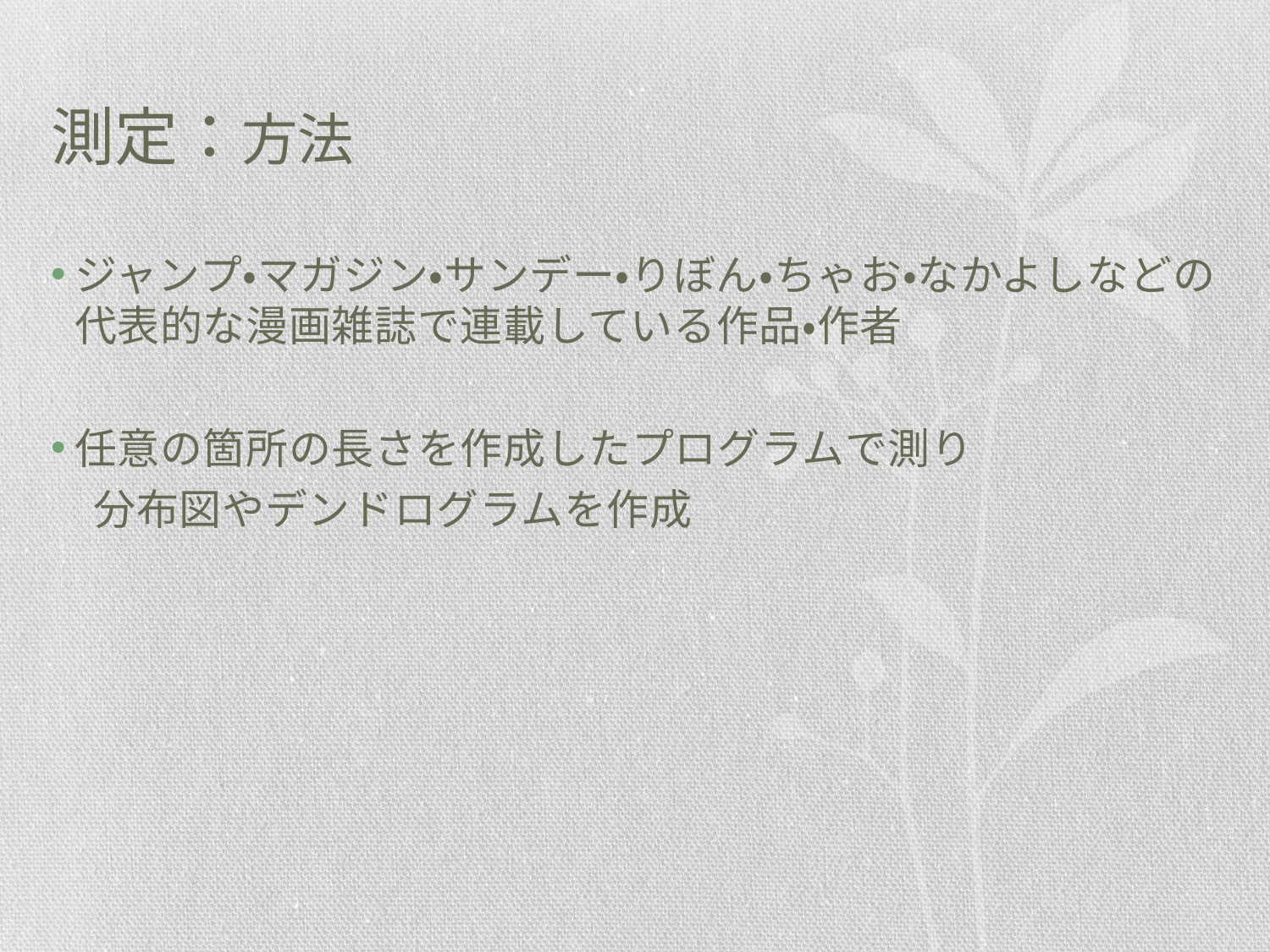

# 測定：方法

ジャンプ・マガジン・サンデー・りぼん・ちゃお・なかよしなどの代表的な漫画雑誌で連載している作品・作者

任意の箇所の長さを作成したプログラムで測り
　分布図やデンドログラムを作成